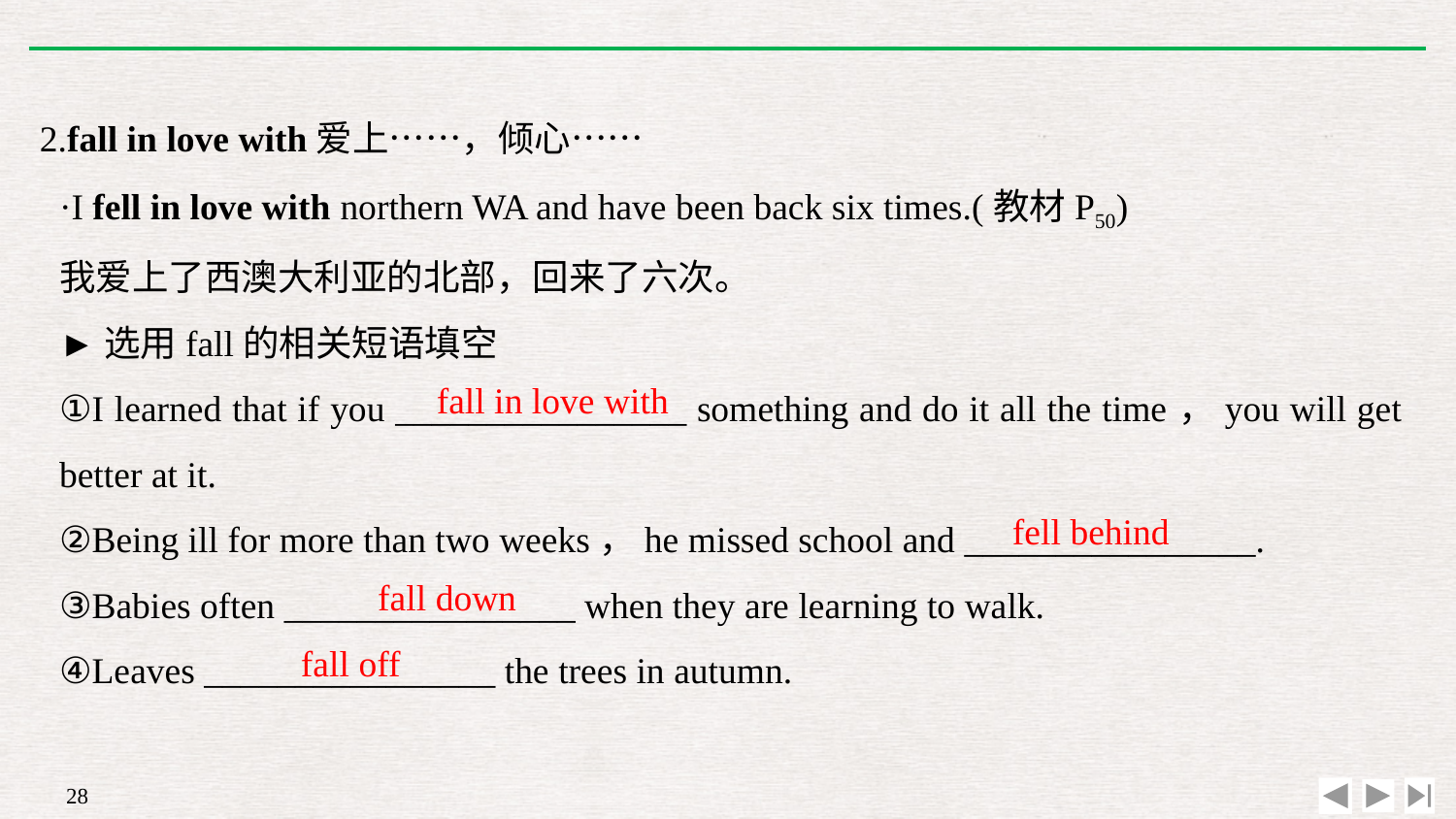

2.fall in love with爱上……，倾心……
·I fell in love with northern WA and have been back six times.(教材P50)
我爱上了西澳大利亚的北部，回来了六次。
►选用fall的相关短语填空
①I learned that if you ________________ something and do it all the time，you will get better at it.
②Being ill for more than two weeks，he missed school and ________________.
③Babies often ________________ when they are learning to walk.
④Leaves ________________ the trees in autumn.
fall in love with
fell behind
fall down
fall off